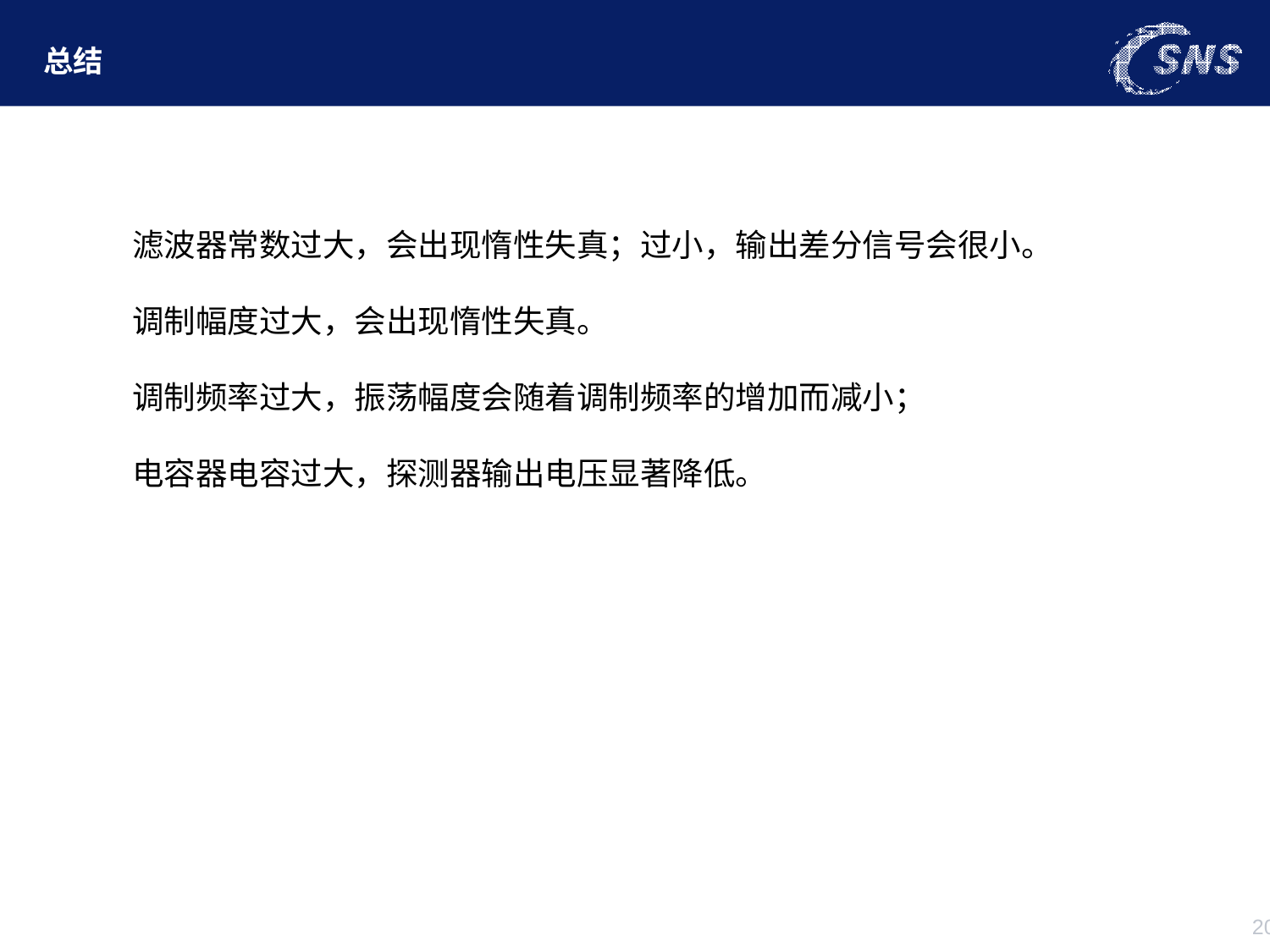

# 总结
滤波器常数过大，会出现惰性失真；过小，输出差分信号会很小。

调制幅度过大，会出现惰性失真。

调制频率过大，振荡幅度会随着调制频率的增加而减小；

电容器电容过大，探测器输出电压显著降低。